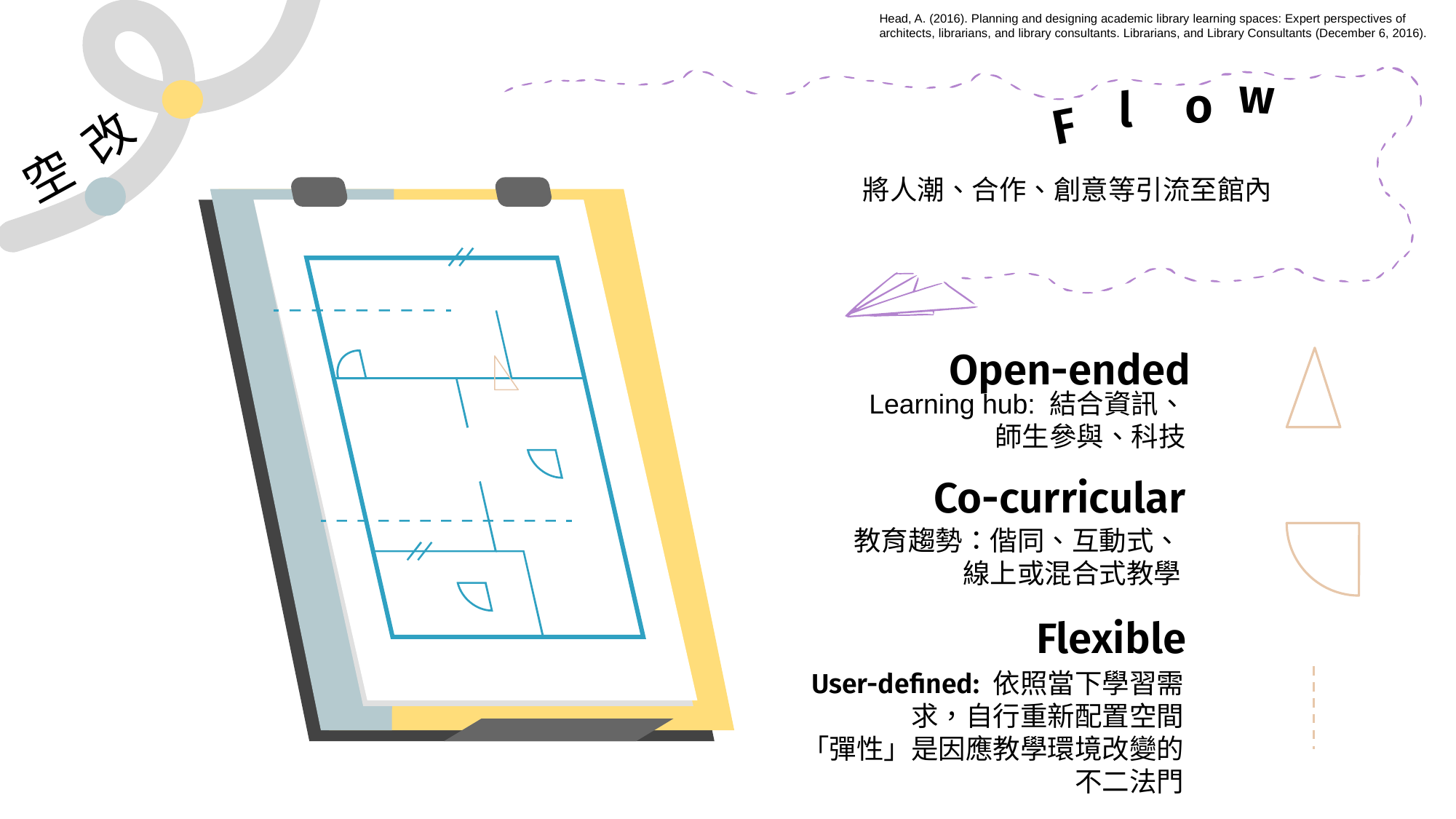

Head, A. (2016). Planning and designing academic library learning spaces: Expert perspectives of architects, librarians, and library consultants. Librarians, and Library Consultants (December 6, 2016).
w

o
l

F
改
空
將人潮、合作、創意等引流至館內

Open-ended

Learning hub: 結合資訊、師生參與、科技

Co-curricular

教育趨勢：偕同、互動式、線上或混合式教學

Flexible
User-defined: 依照當下學習需求，自行重新配置空間
「彈性」是因應教學環境改變的不二法門